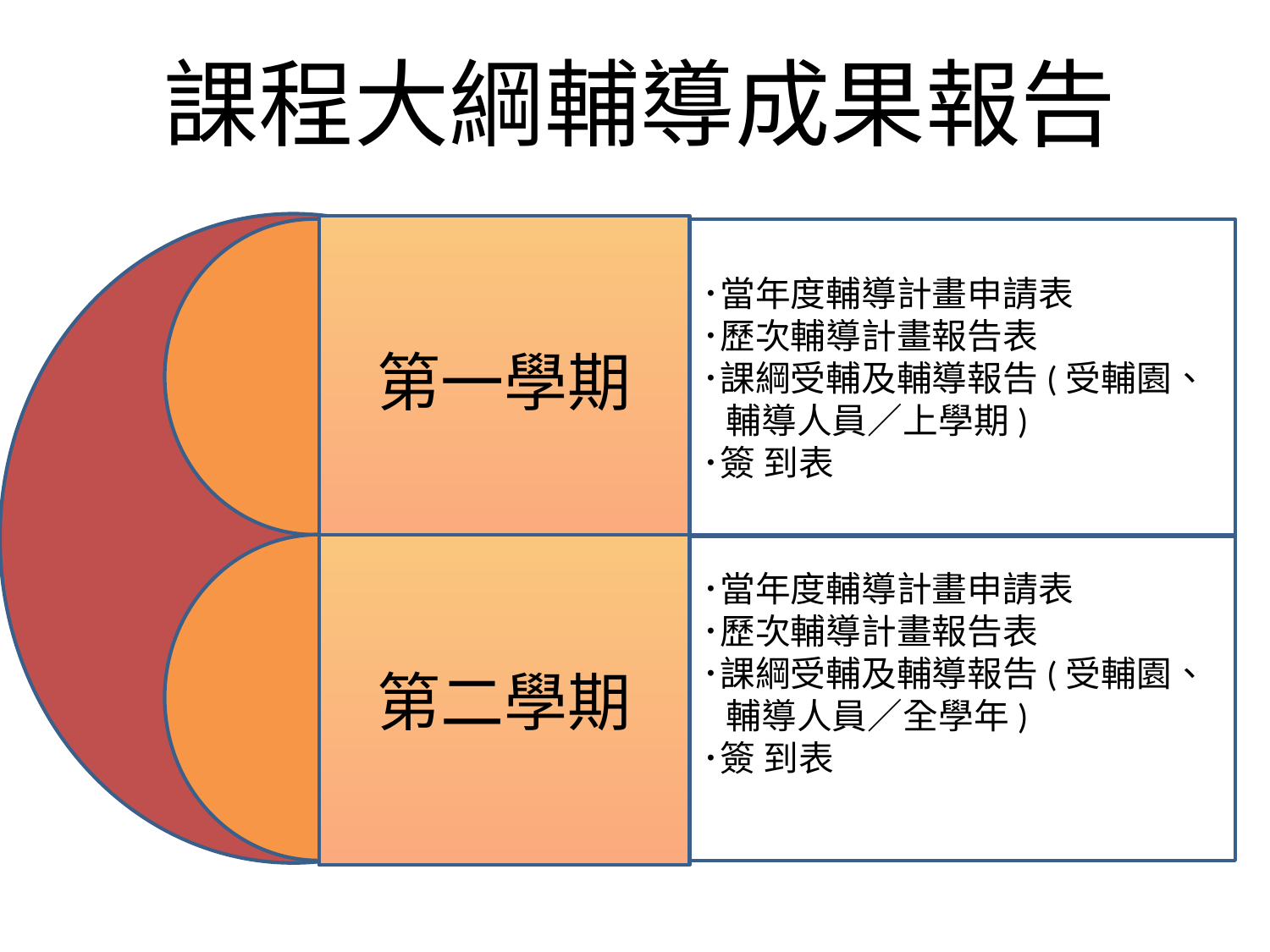

# 課程大綱輔導成果報告

第一學期
第二學期

･當年度輔導計畫申請表
･歷次輔導計畫報告表
･課綱受輔及輔導報告(受輔園、
  輔導人員／上學期)
･簽 到表
･當年度輔導計畫申請表
･歷次輔導計畫報告表
･課綱受輔及輔導報告(受輔園、
  輔導人員／全學年)
･簽 到表